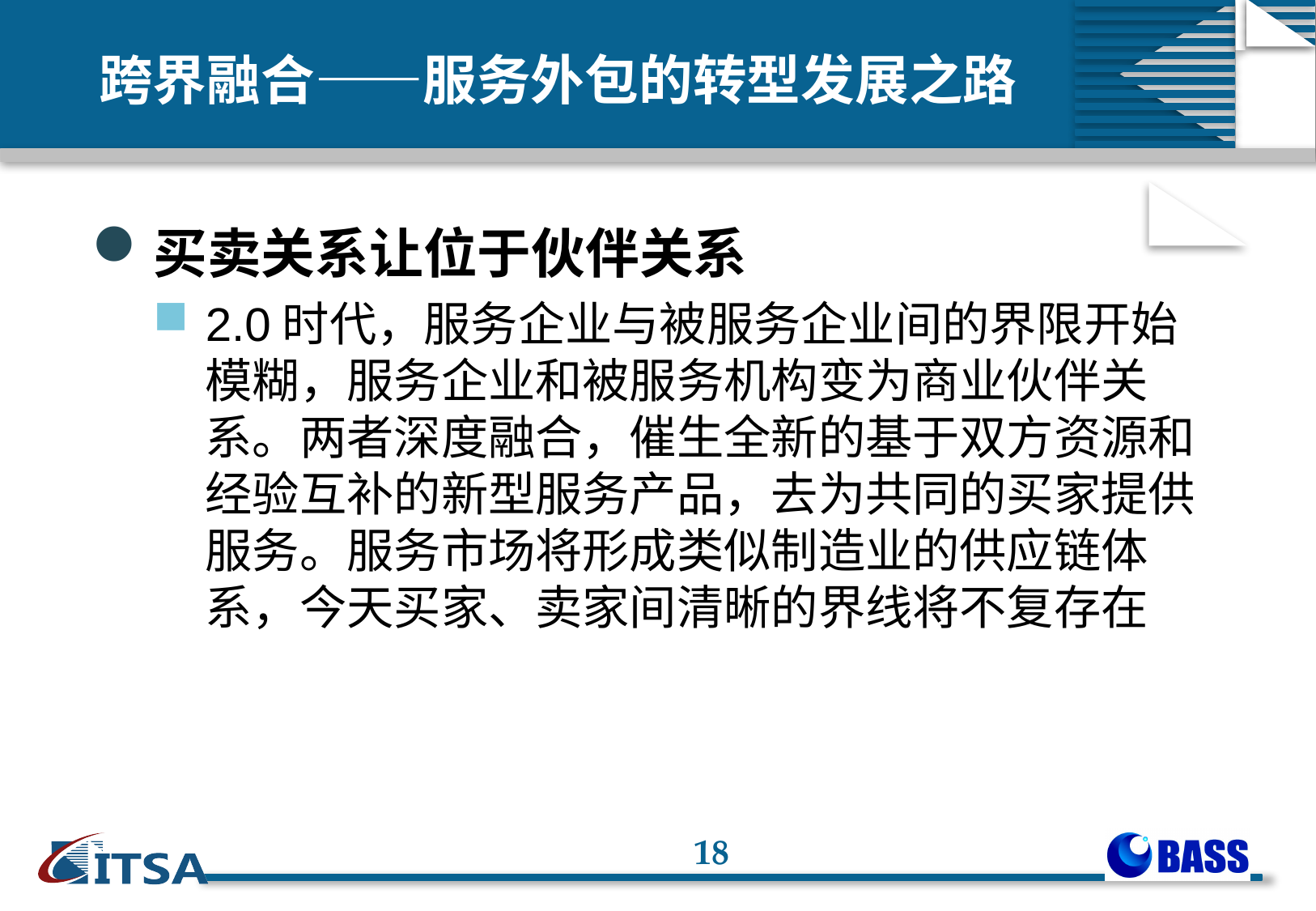

# 跨界融合——服务外包的转型发展之路
买卖关系让位于伙伴关系
2.0时代，服务企业与被服务企业间的界限开始模糊，服务企业和被服务机构变为商业伙伴关系。两者深度融合，催生全新的基于双方资源和经验互补的新型服务产品，去为共同的买家提供服务。服务市场将形成类似制造业的供应链体系，今天买家、卖家间清晰的界线将不复存在
18